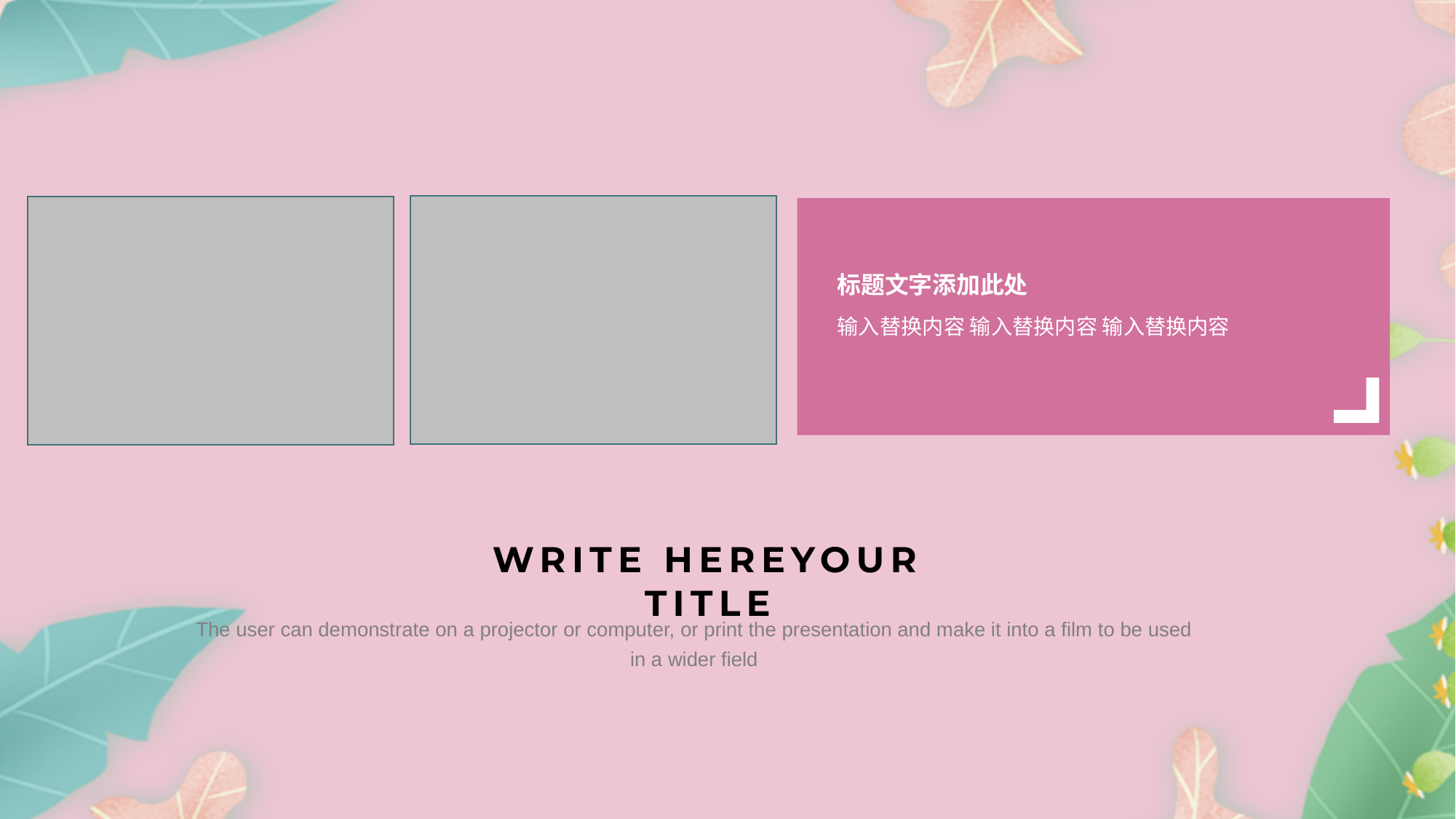

标题文字添加此处

输入替换内容 输入替换内容 输入替换内容

WRITE HEREYOUR TITLE

The user can demonstrate on a projector or computer, or print the presentation and make it into a film to be used in a wider field